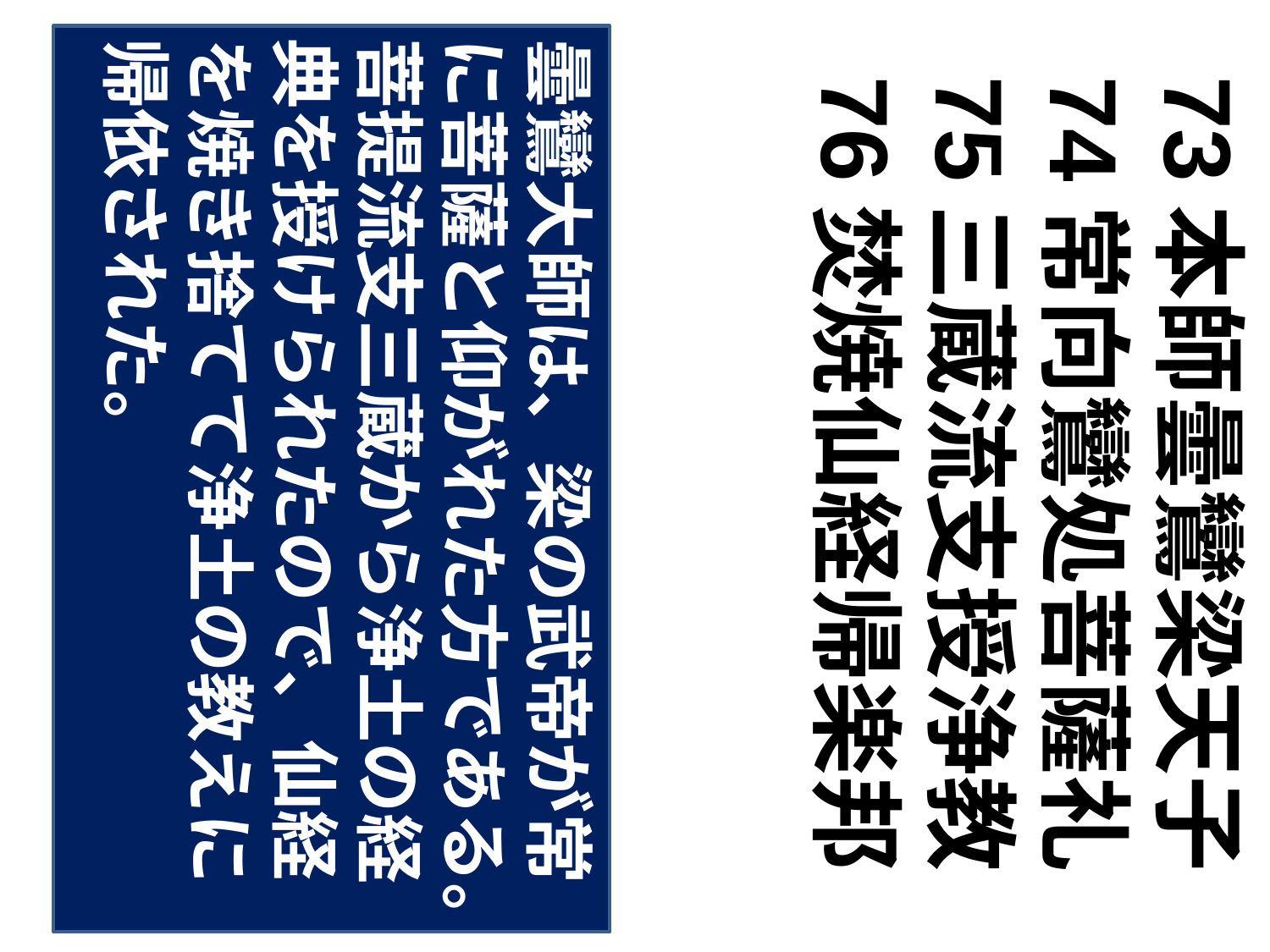

曇鸞大師は、梁の武帝が常に菩薩と仰がれた方である。
菩提流支三蔵から浄土の経典を授けられたので、仙経を焼き捨てて浄土の教えに帰依された。
73本師曇鸞梁天子
74常向鸞処菩薩礼
75三蔵流支授浄教
76焚焼仙経帰楽邦